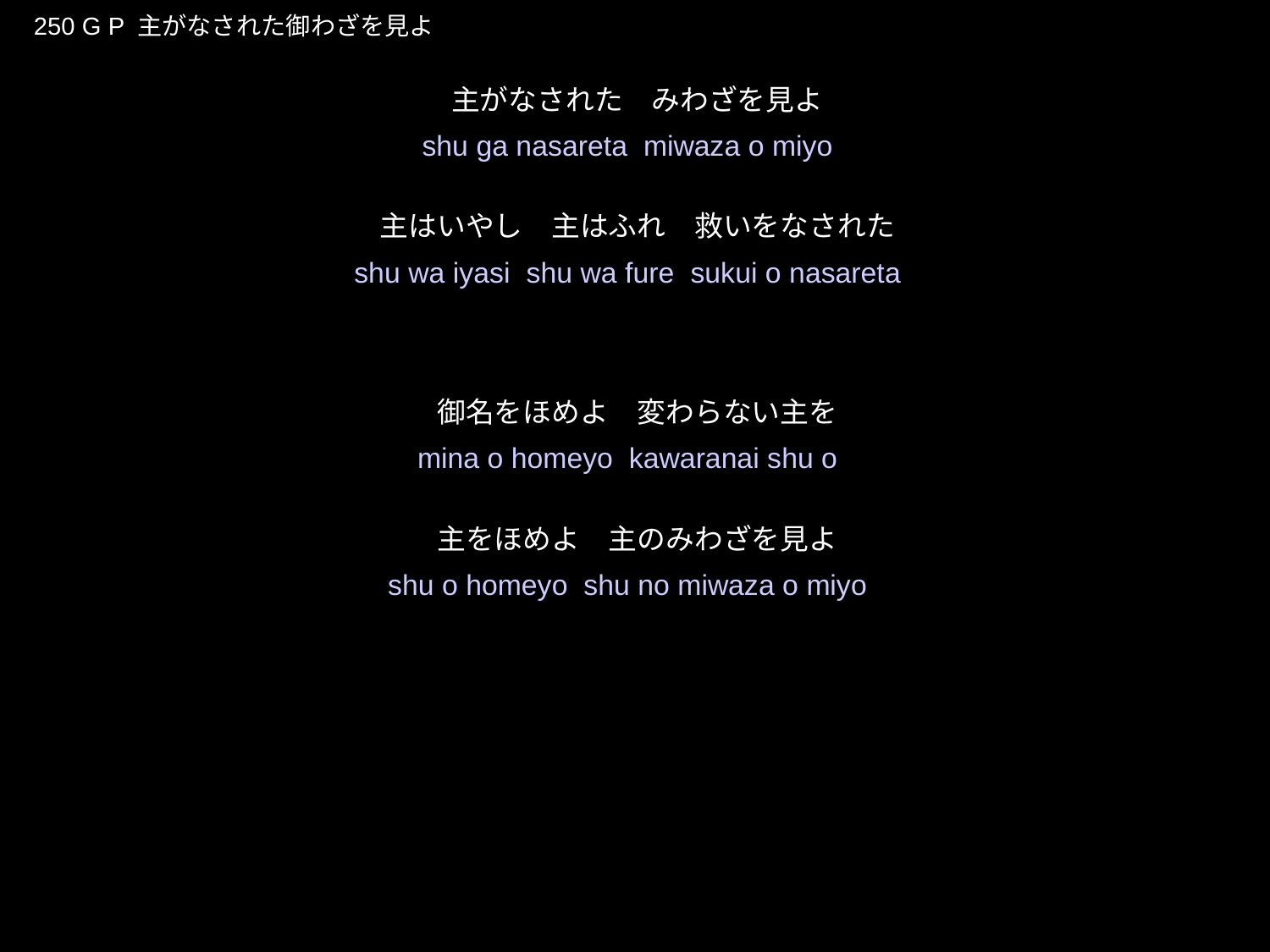

しゅがなされたみざわをみよ
★P
250 G P 主がなされた御わざを見よ
主がなされた　みわざを見よ
主はいやし　主はふれ　救いをなされた
御名をほめよ　変わらない主を
主をほめよ　主のみわざを見よ
★３
shu ga nasareta  miwaza o miyo
shu wa iyasi  shu wa fure  sukui o nasareta
mina o homeyo  kawaranai shu o
shu o homeyo  shu no miwaza o miyo